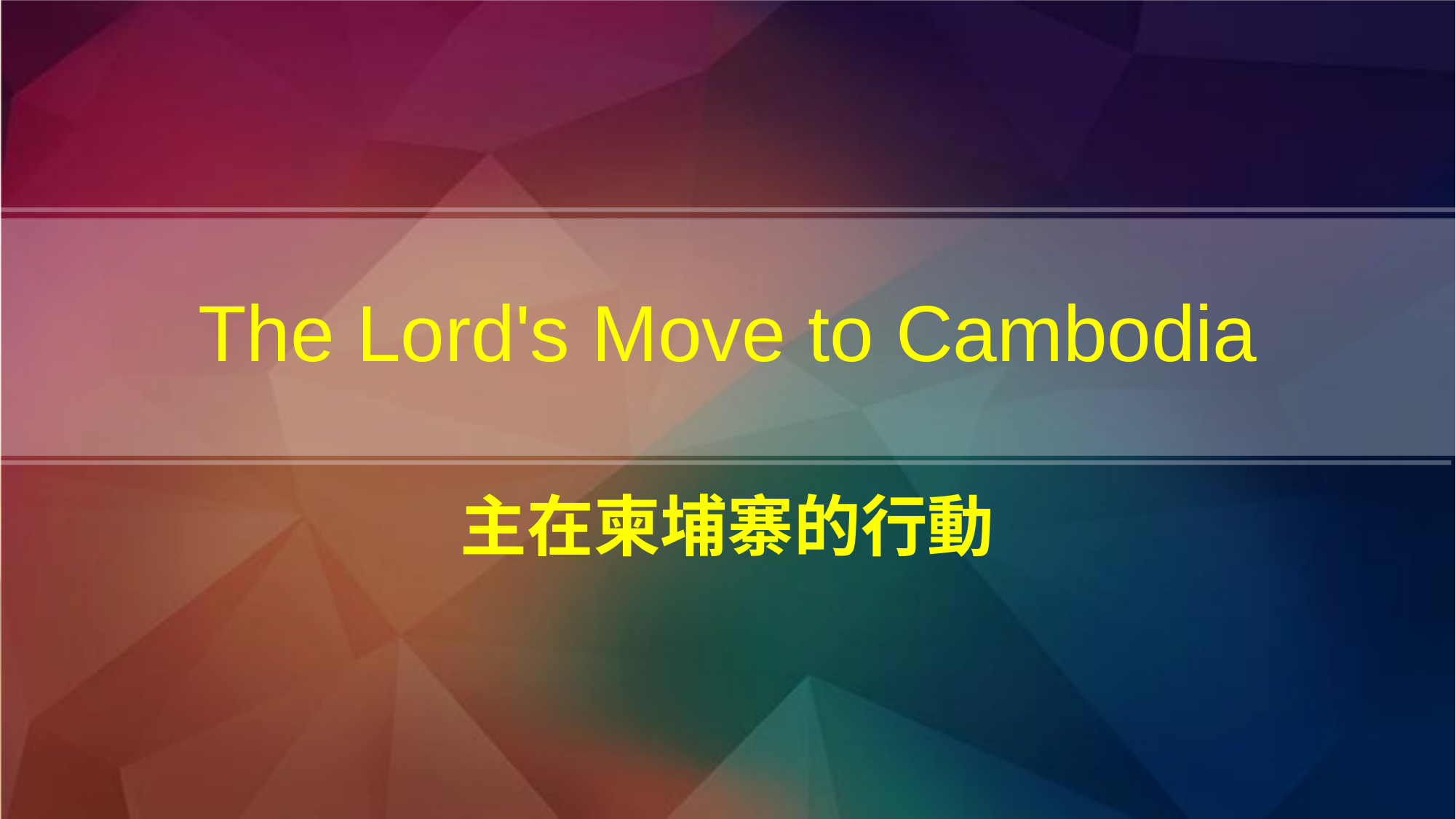

# The Lord's Move to Cambodia
主在柬埔寨的行動